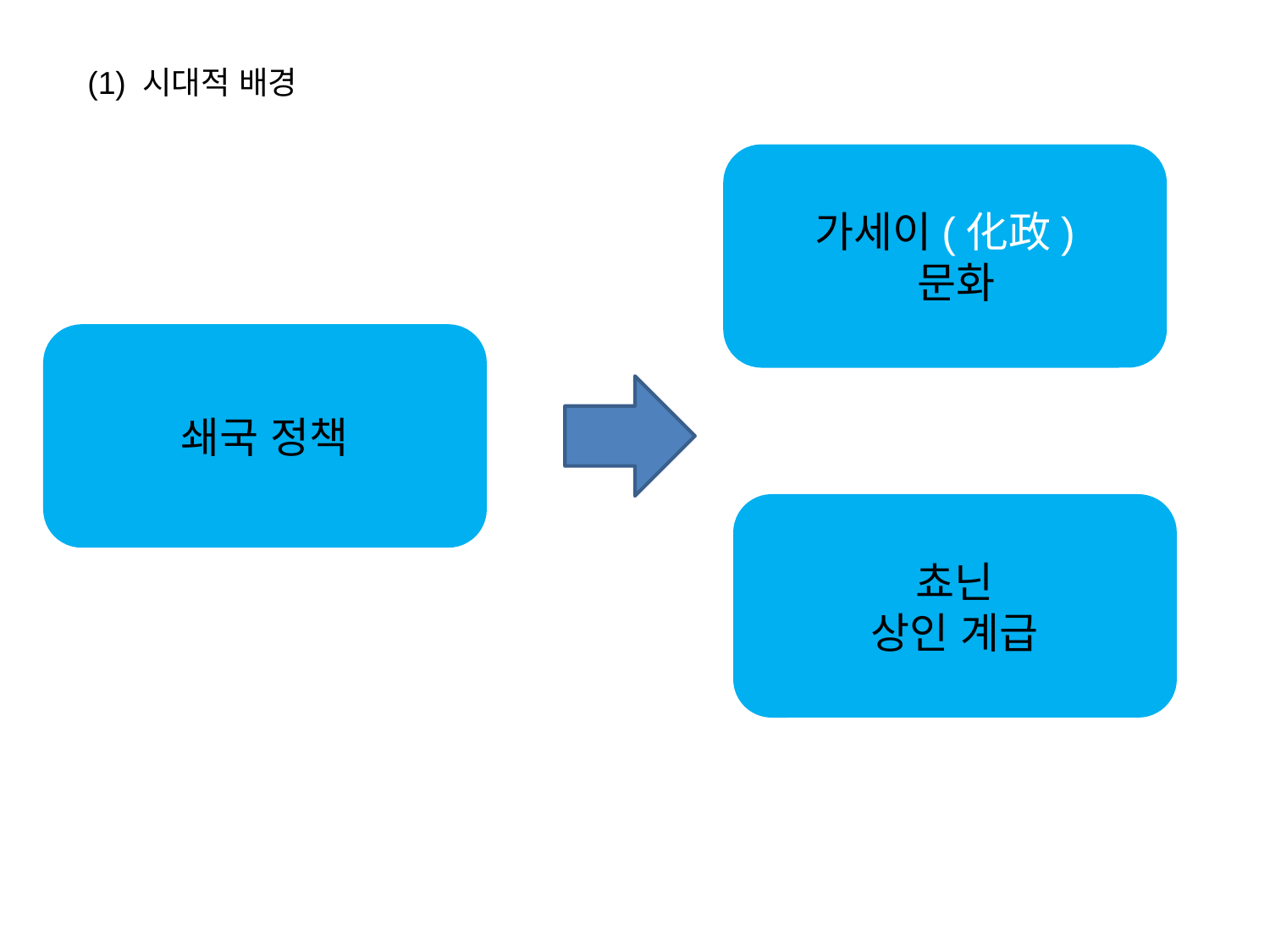

(1) 시대적 배경
가세이(化政)
 문화
쇄국 정책

쵸닌
상인 계급